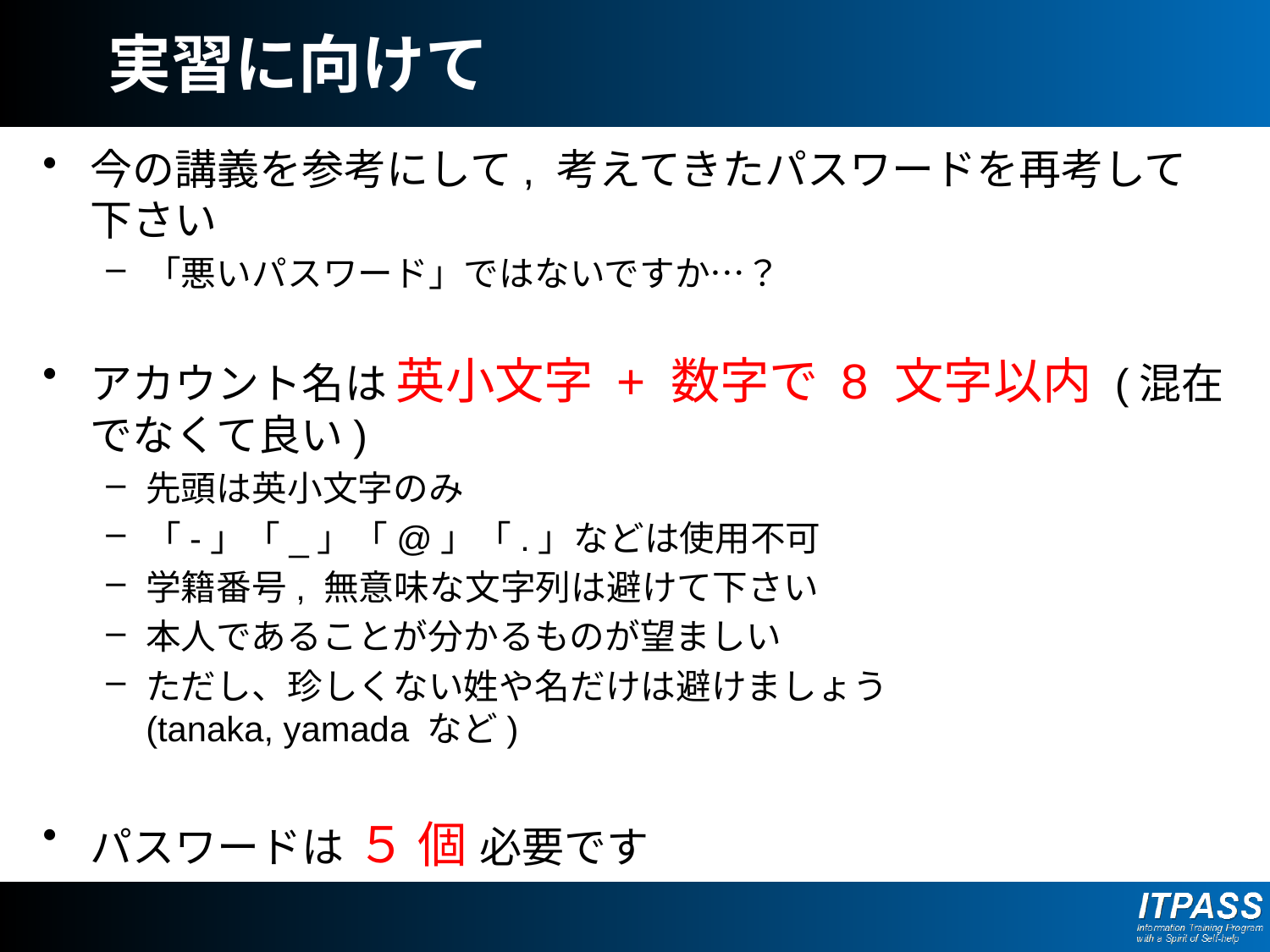

# 実習に向けて
今の講義を参考にして, 考えてきたパスワードを再考して下さい
「悪いパスワード」ではないですか…？

アカウント名は 英小文字 + 数字で 8 文字以内 (混在でなくて良い)
先頭は英小文字のみ
「-」「_」「@」「.」などは使用不可
学籍番号, 無意味な文字列は避けて下さい
本人であることが分かるものが望ましい
ただし、珍しくない姓や名だけは避けましょう
(tanaka, yamada など)

パスワードは ５ 個 必要です